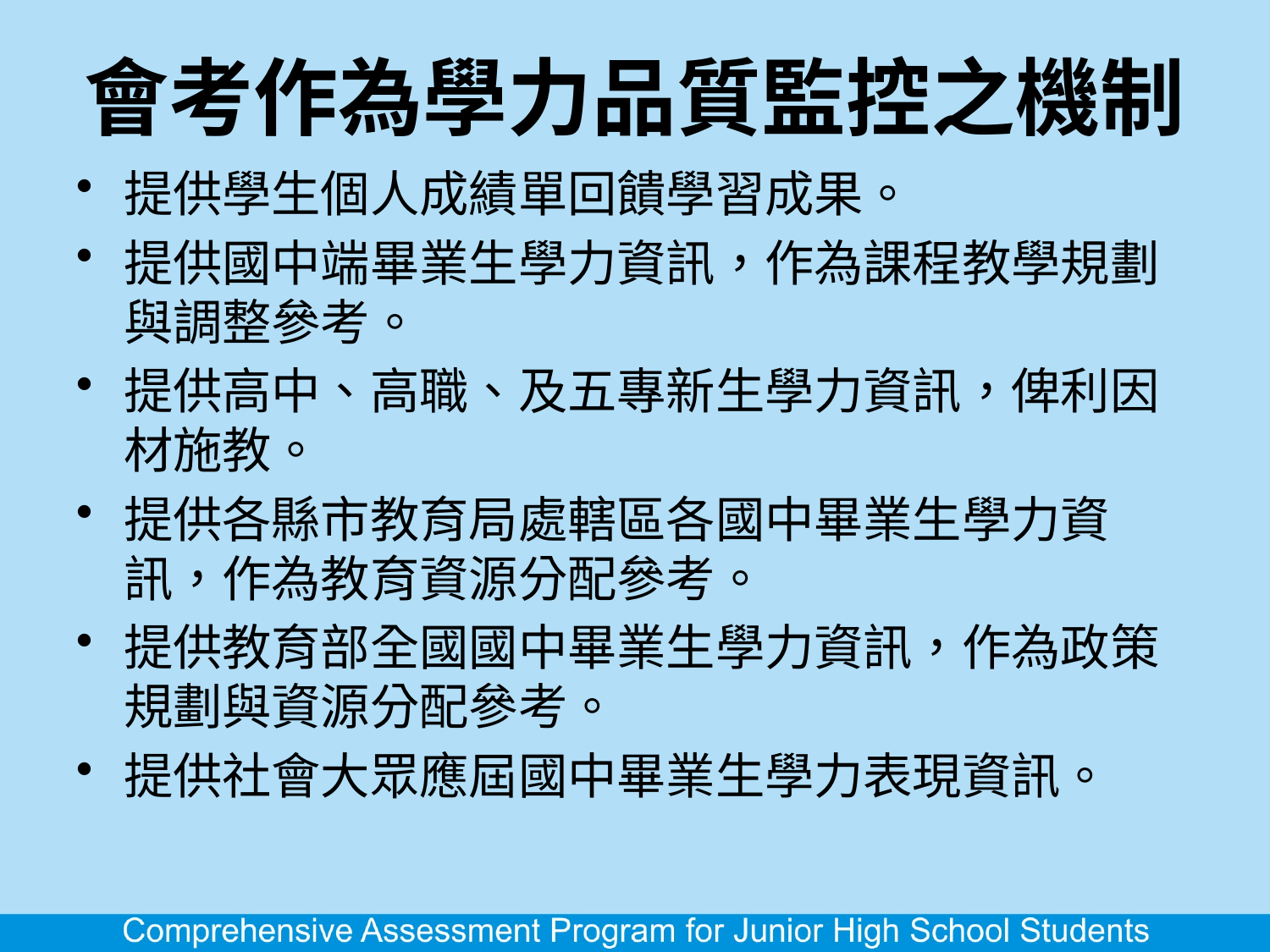

# 會考作為學力品質監控之機制
提供學生個人成績單回饋學習成果。
提供國中端畢業生學力資訊，作為課程教學規劃與調整參考。
提供高中、高職、及五專新生學力資訊，俾利因材施教。
提供各縣市教育局處轄區各國中畢業生學力資訊，作為教育資源分配參考。
提供教育部全國國中畢業生學力資訊，作為政策規劃與資源分配參考。
提供社會大眾應屆國中畢業生學力表現資訊。